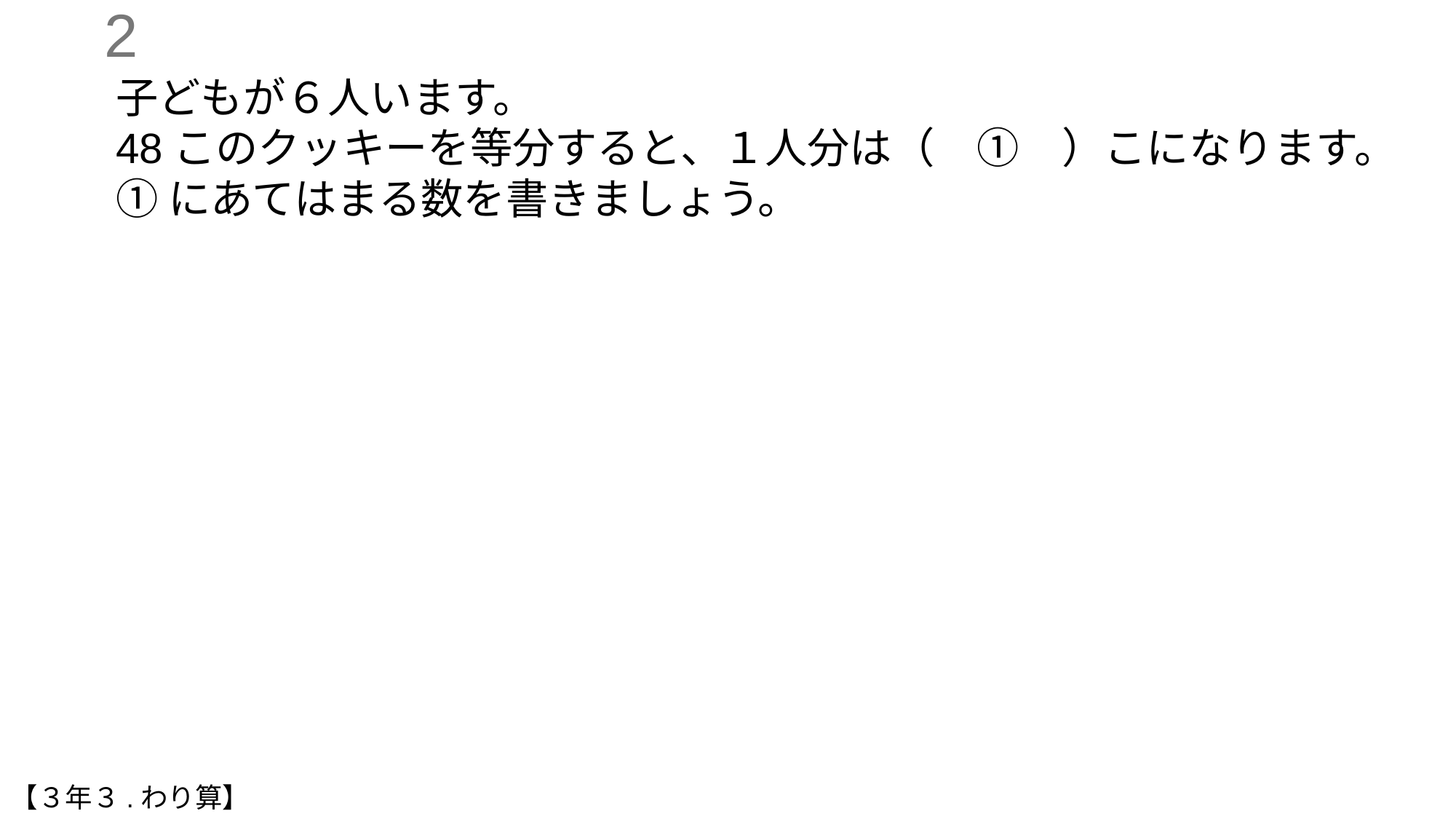

2
子どもが６人います。
48このクッキーを等分すると、１人分は（　①　）こになります。
①にあてはまる数を書きましょう。
【３年３.わり算】